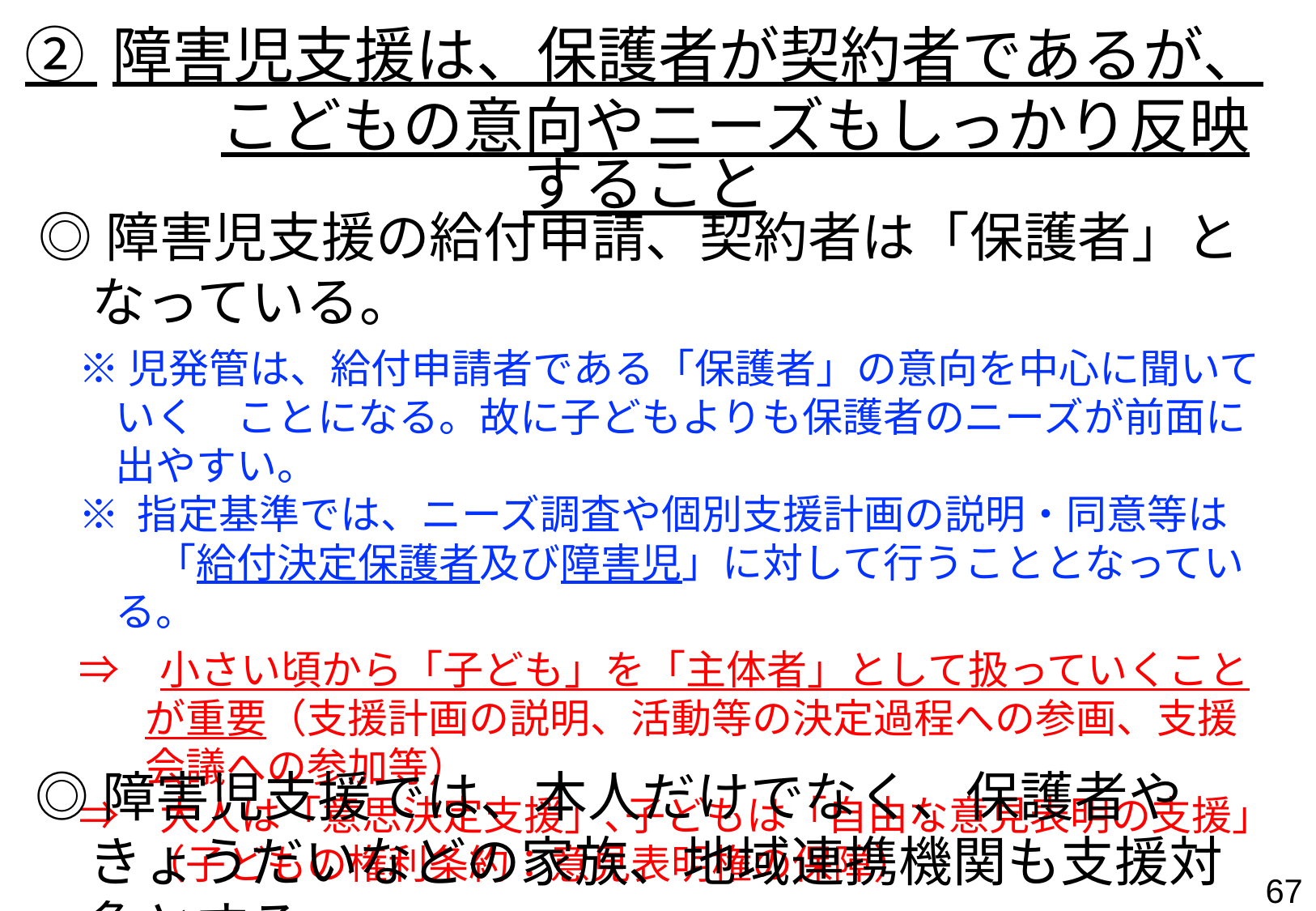

② 障害児支援は、保護者が契約者であるが、
　　　こどもの意向やニーズもしっかり反映すること
◎障害児支援の給付申請、契約者は「保護者」となっている。
　※ 児発管は、給付申請者である「保護者」の意向を中心に聞いていく　ことになる。故に子どもよりも保護者のニーズが前面に出やすい。
　※  指定基準では、ニーズ調査や個別支援計画の説明・同意等は　　「給付決定保護者及び障害児」に対して行うこととなっている。
　⇒　小さい頃から「子ども」を「主体者」として扱っていくことが重要（支援計画の説明、活動等の決定過程への参画、支援会議への参加等）
　⇒　大人は「意思決定支援」､子どもは「自由な意見表明の支援」（子どもの権利条約：意見表明権の保障）

◎障害児支援では、本人だけでなく、保護者やきょうだいなどの家族、地域連携機関も支援対象とする
67